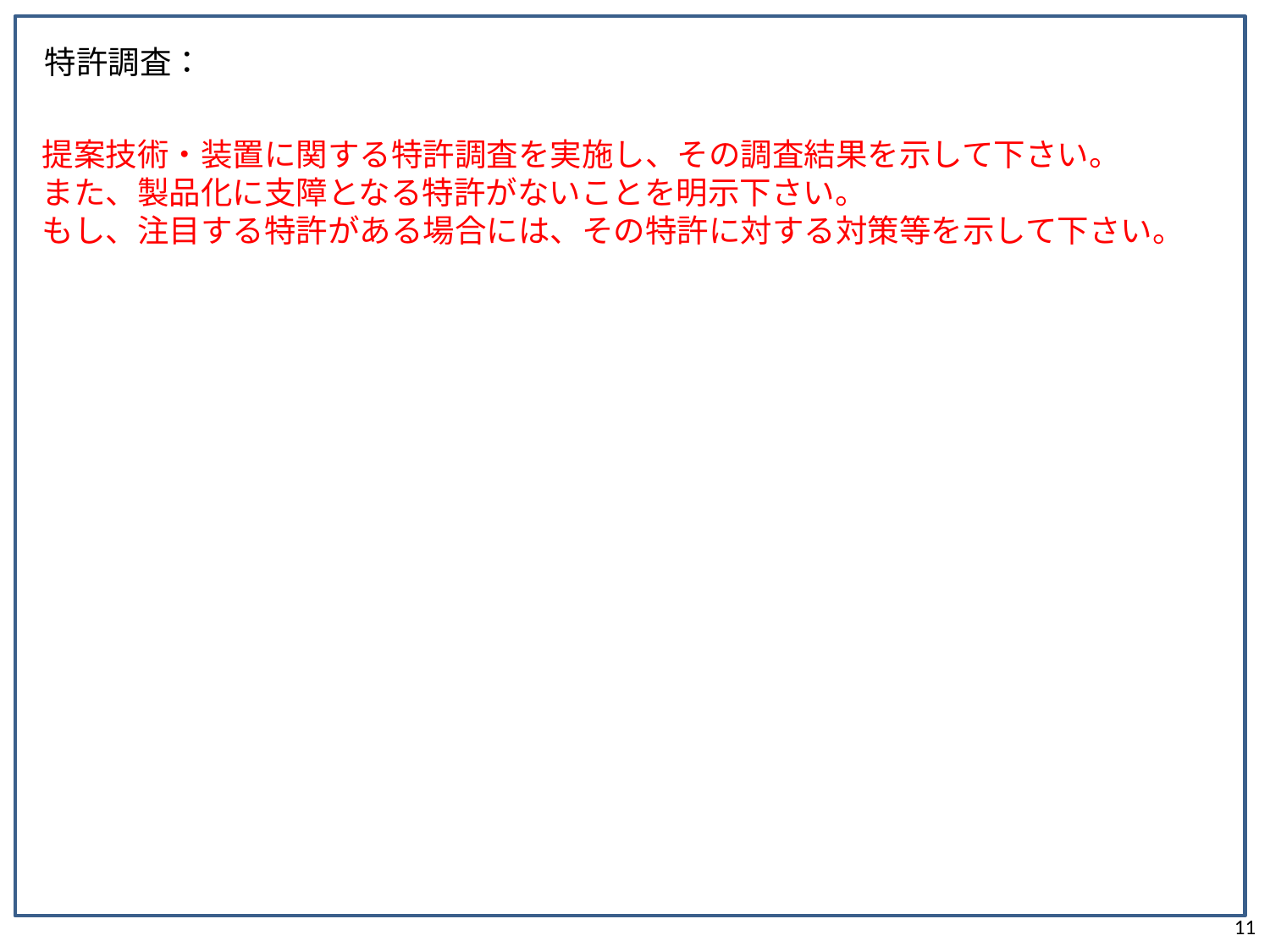

特許調査：
提案技術・装置に関する特許調査を実施し、その調査結果を示して下さい。
また、製品化に支障となる特許がないことを明示下さい。
もし、注目する特許がある場合には、その特許に対する対策等を示して下さい。

11